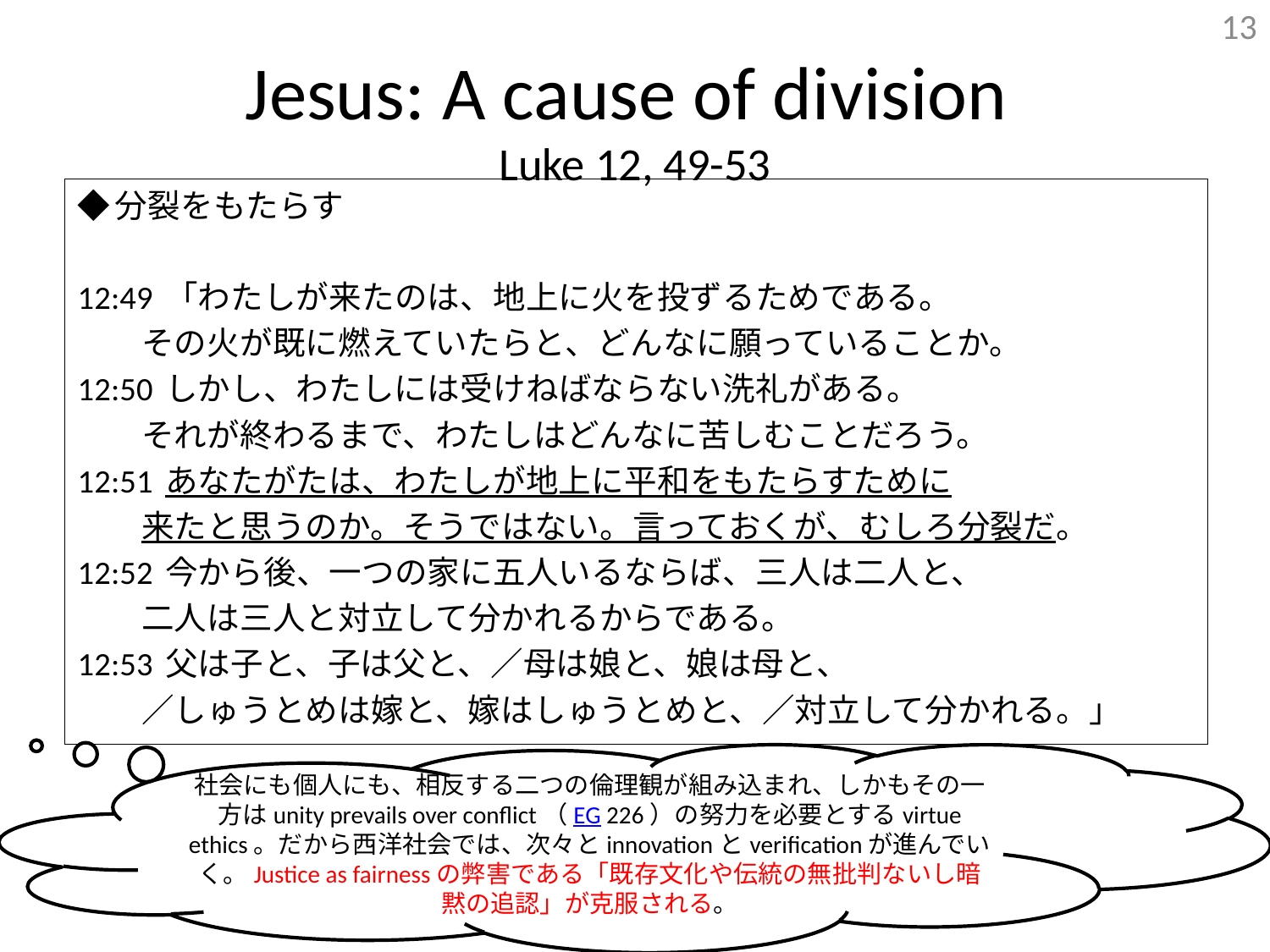

13
# Jesus: A cause of division Luke 12, 49-53
◆分裂をもたらす

12:49 「わたしが来たのは、地上に火を投ずるためである。
        その火が既に燃えていたらと、どんなに願っていることか。
12:50 しかし、わたしには受けねばならない洗礼がある。
        それが終わるまで、わたしはどんなに苦しむことだろう。
12:51 あなたがたは、わたしが地上に平和をもたらすために
        来たと思うのか。そうではない。言っておくが、むしろ分裂だ。
12:52 今から後、一つの家に五人いるならば、三人は二人と、
        二人は三人と対立して分かれるからである。
12:53 父は子と、子は父と、／母は娘と、娘は母と、
        ／しゅうとめは嫁と、嫁はしゅうとめと、／対立して分かれる。」

社会にも個人にも、相反する二つの倫理観が組み込まれ、しかもその一方はunity prevails over conflict（EG 226）の努力を必要とするvirtue ethics。だから西洋社会では、次々とinnovationとverificationが進んでいく。Justice as fairnessの弊害である「既存文化や伝統の無批判ないし暗黙の追認」が克服される。